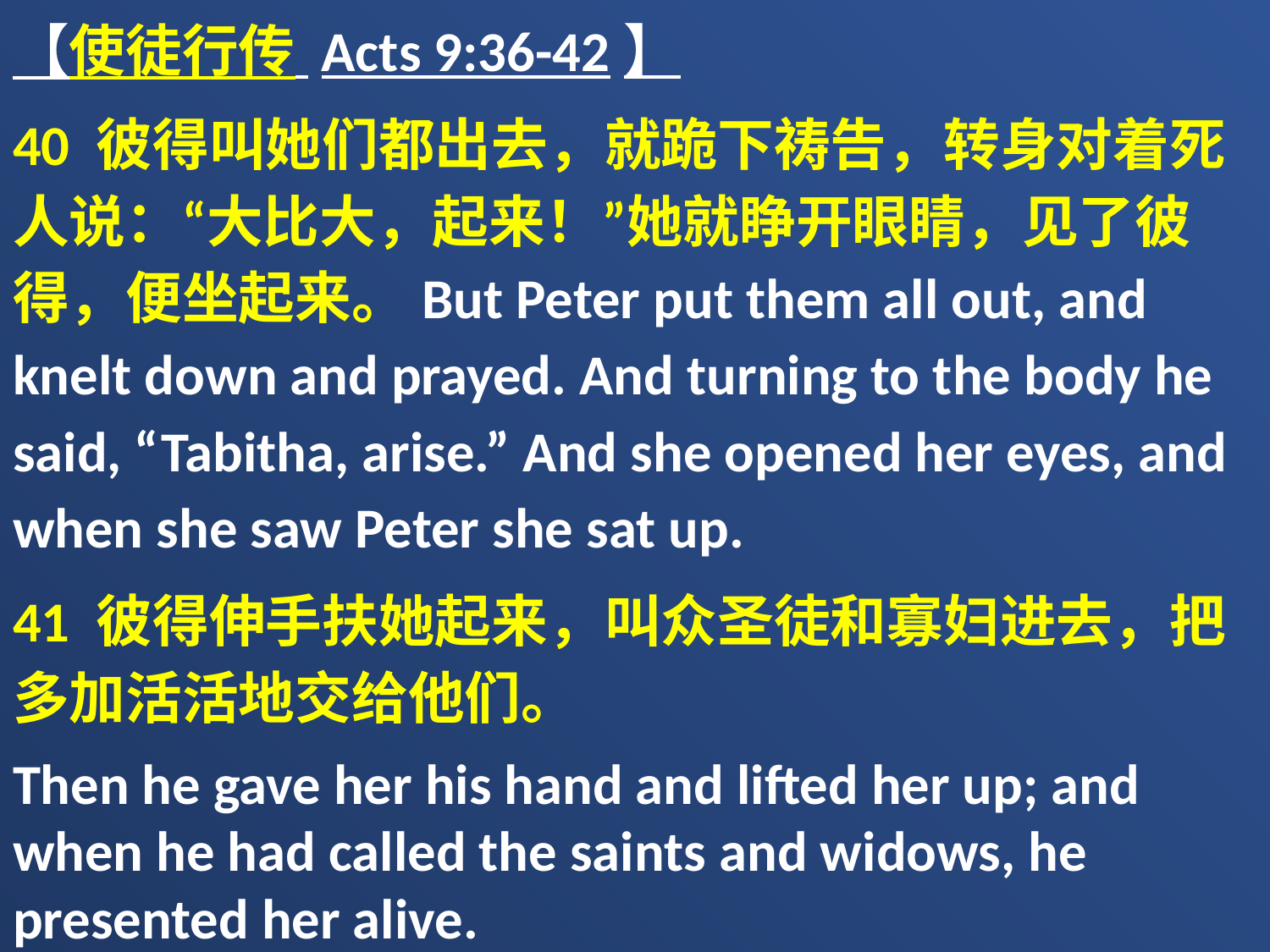

【使徒行传 Acts 9:36-42】
40 彼得叫她们都出去，就跪下祷告，转身对着死人说：“大比大，起来！”她就睁开眼睛，见了彼得，便坐起来。But Peter put them all out, and knelt down and prayed. And turning to the body he said, “Tabitha, arise.” And she opened her eyes, and when she saw Peter she sat up.
41 彼得伸手扶她起来，叫众圣徒和寡妇进去，把多加活活地交给他们。
Then he gave her his hand and lifted her up; and when he had called the saints and widows, he presented her alive.